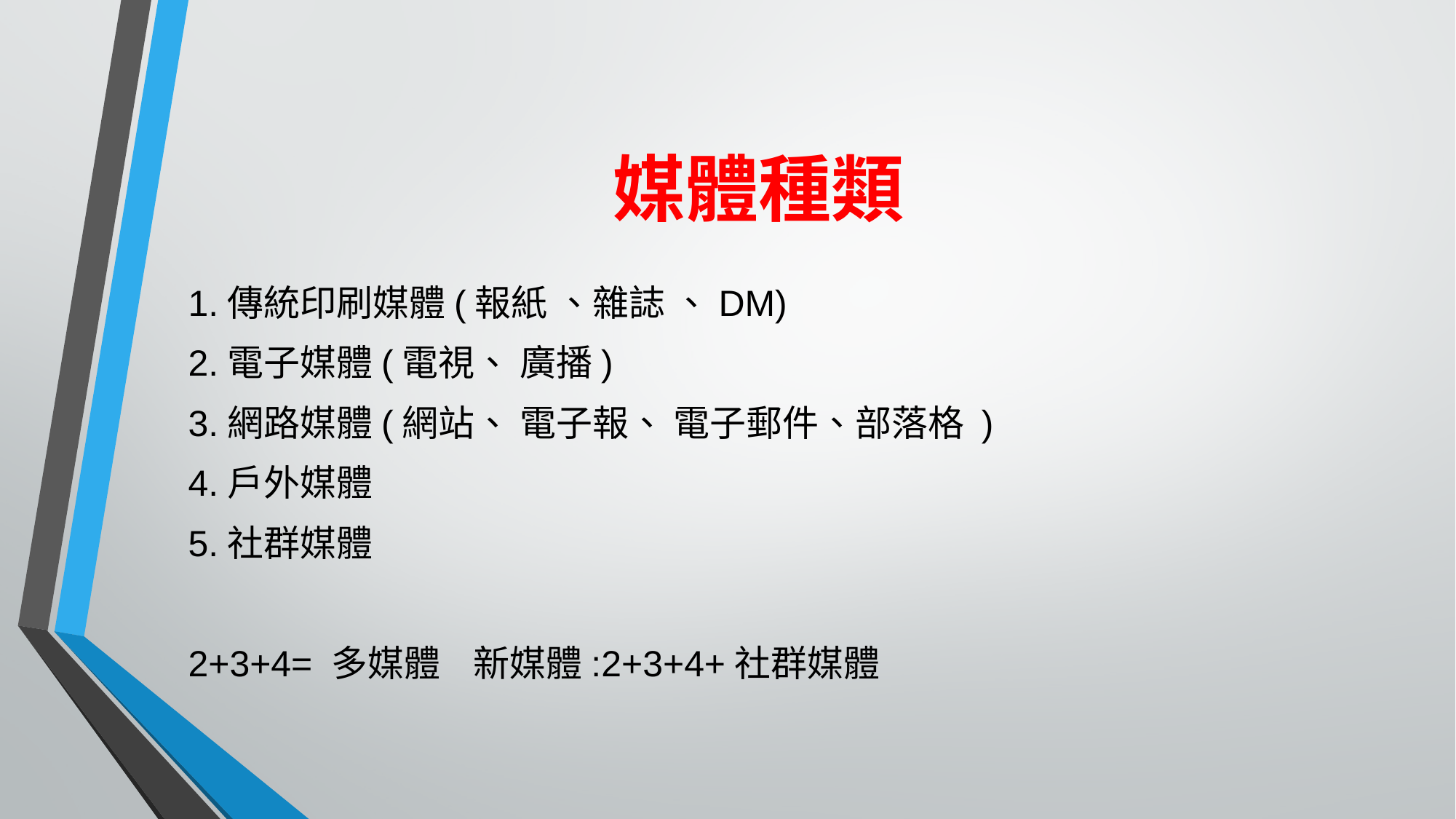

# 媒體種類
1.傳統印刷媒體(報紙 、雜誌 、DM)
2.電子媒體(電視、 廣播)
3.網路媒體(網站、 電子報、 電子郵件、部落格 )
4.戶外媒體
5.社群媒體

2+3+4= 多媒體    新媒體:2+3+4+社群媒體